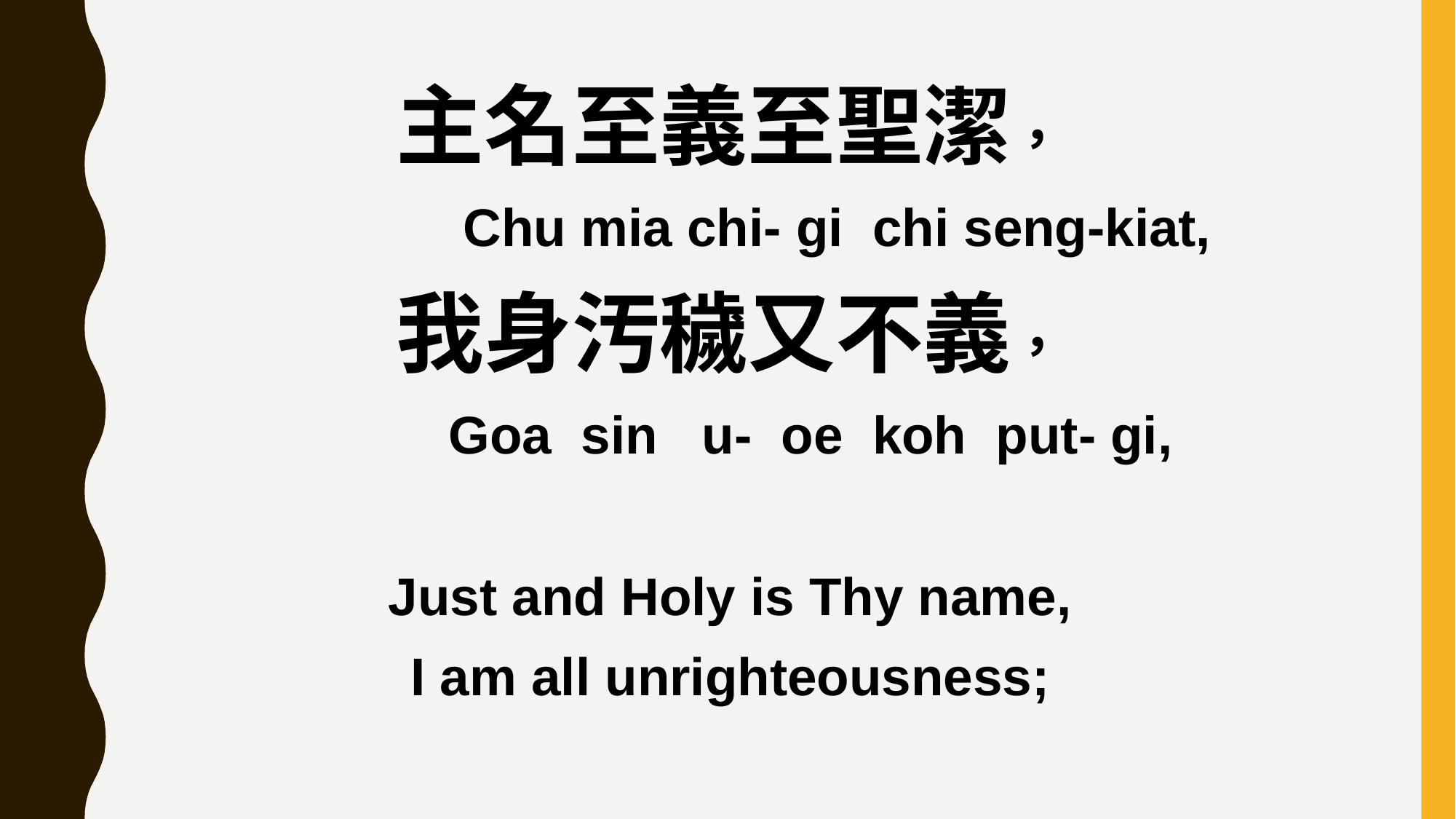

主名至義至聖潔，
                  Chu mia chi- gi  chi seng-kiat,
我身汚穢又不義，
                 Goa  sin   u-  oe  koh  put- gi,

Just and Holy is Thy name,
I am all unrighteousness;